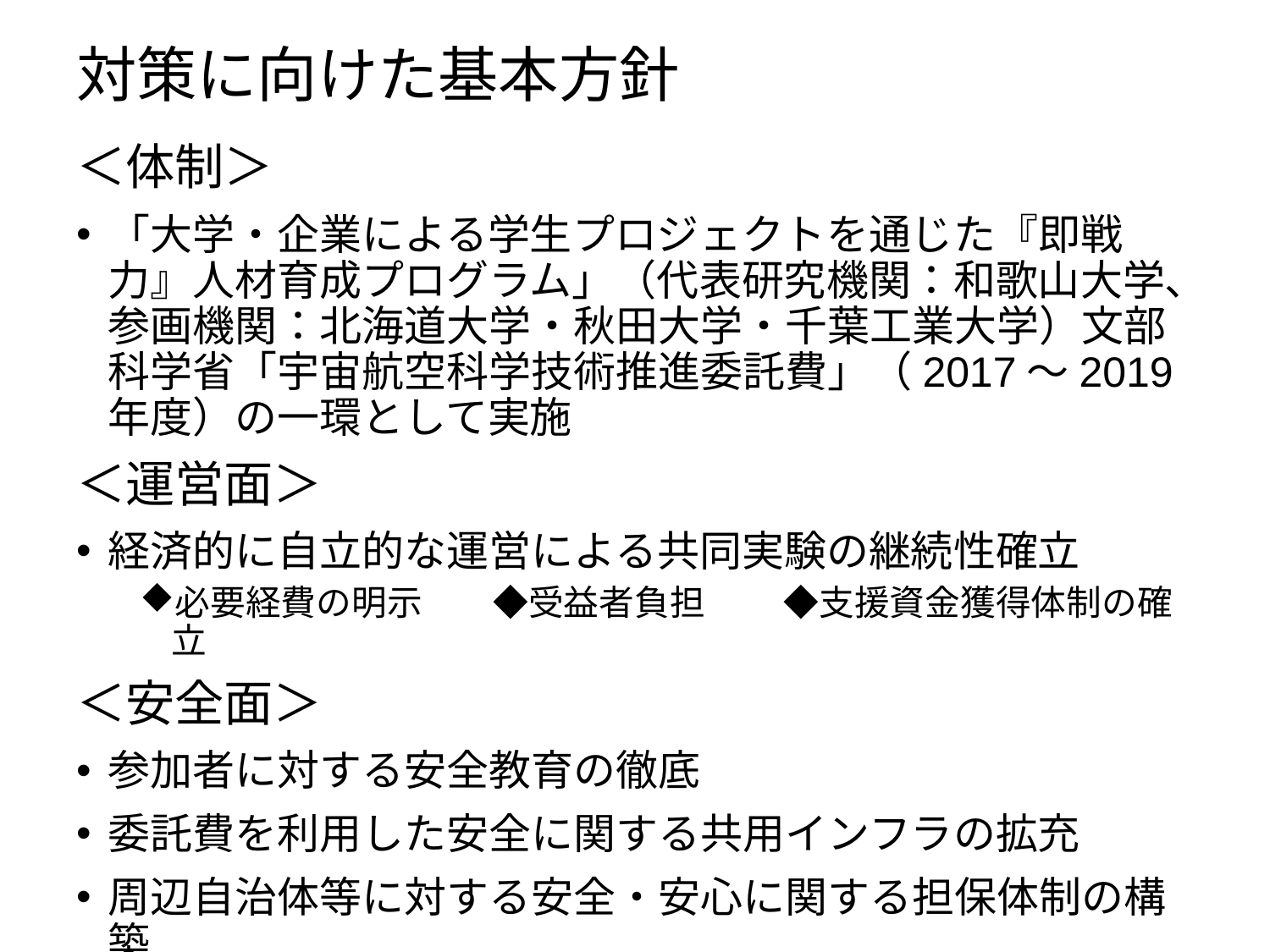

# 対策に向けた基本方針
＜体制＞
「大学・企業による学生プロジェクトを通じた『即戦力』人材育成プログラム」（代表研究機関：和歌山大学、参画機関：北海道大学・秋田大学・千葉工業大学）文部科学省「宇宙航空科学技術推進委託費」（2017～2019年度）の一環として実施
＜運営面＞
経済的に自立的な運営による共同実験の継続性確立
必要経費の明示　　◆受益者負担　　 ◆支援資金獲得体制の確立
＜安全面＞
参加者に対する安全教育の徹底
委託費を利用した安全に関する共用インフラの拡充
周辺自治体等に対する安全・安心に関する担保体制の構築